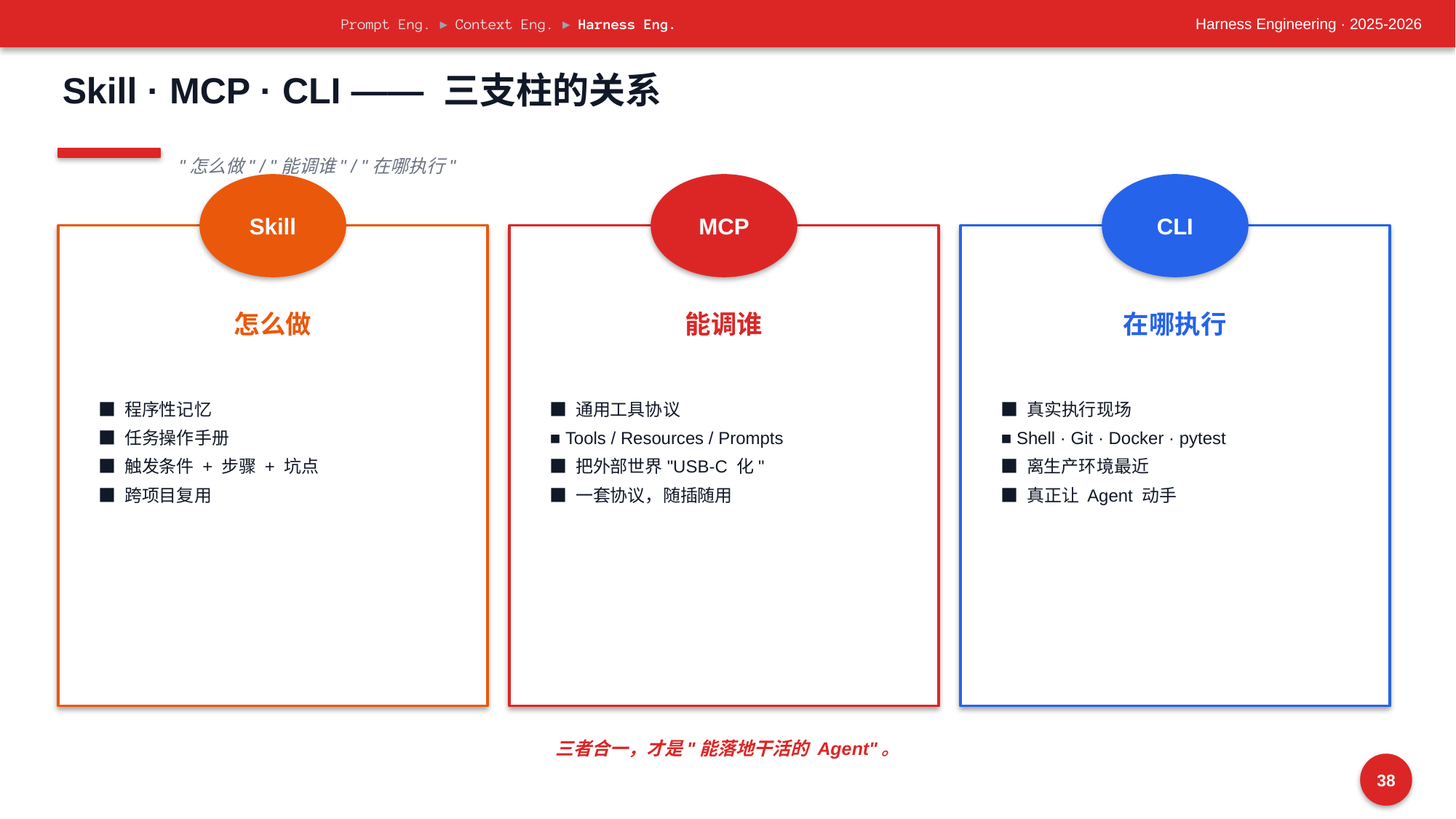

Prompt Eng.  ▸  Context Eng.  ▸  Harness Eng.
Harness Engineering · 2025-2026
Skill · MCP · CLI —— 三支柱的关系
"怎么做" / "能调谁" / "在哪执行"

Skill

MCP

CLI

怎么做
能调谁
在哪执行
■ 程序性记忆
■ 任务操作手册
■ 触发条件 + 步骤 + 坑点
■ 跨项目复用
■ 通用工具协议
■ Tools / Resources / Prompts
■ 把外部世界"USB-C 化"
■ 一套协议，随插随用
■ 真实执行现场
■ Shell · Git · Docker · pytest
■ 离生产环境最近
■ 真正让 Agent 动手
三者合一，才是"能落地干活的 Agent"。

38